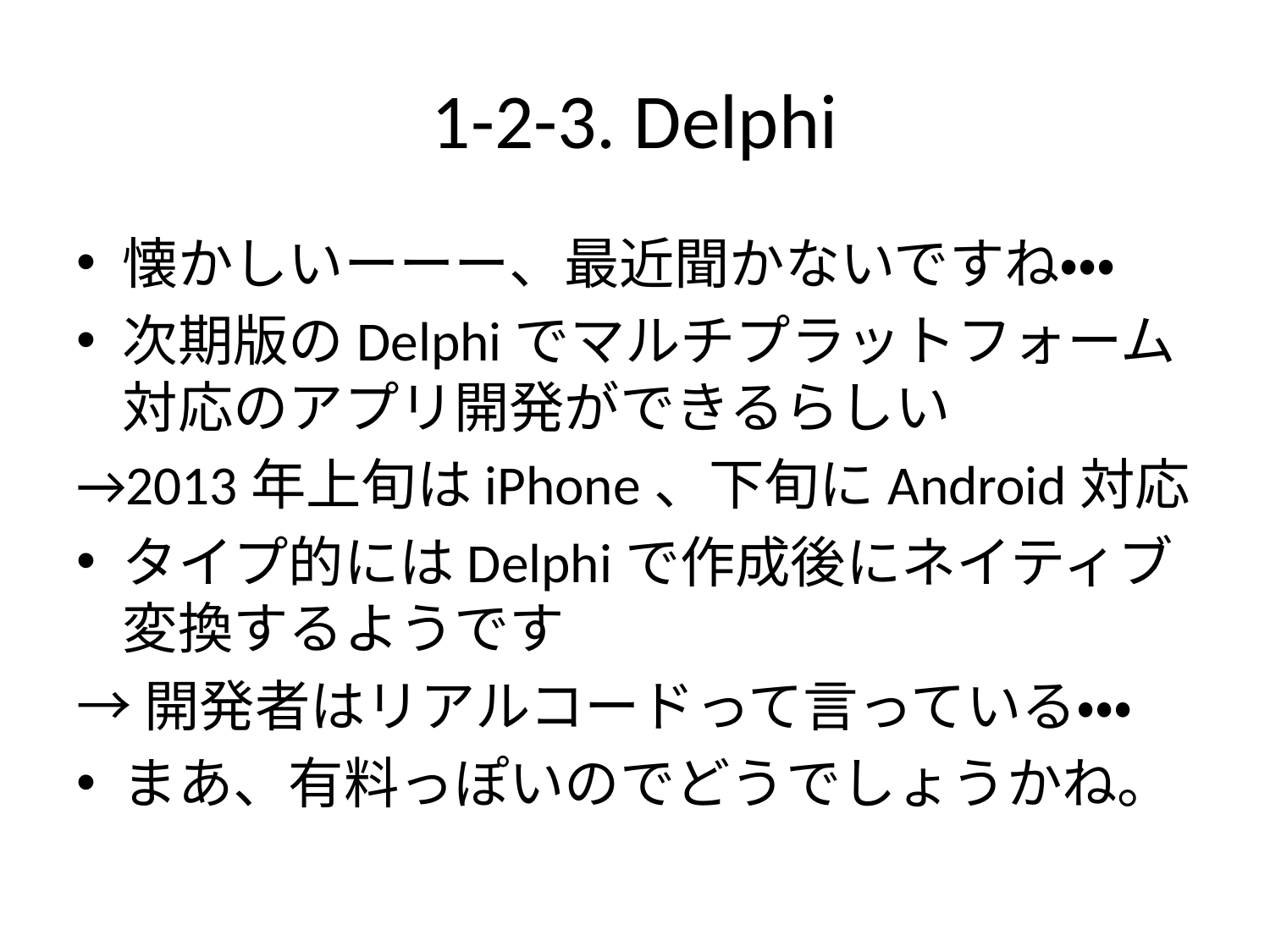

# 1-2-3. Delphi
懐かしいーーー、最近聞かないですね・・・
次期版のDelphiでマルチプラットフォーム対応のアプリ開発ができるらしい
→2013年上旬はiPhone、下旬にAndroid対応
タイプ的にはDelphiで作成後にネイティブ変換するようです
→開発者はリアルコードって言っている・・・
まあ、有料っぽいのでどうでしょうかね。